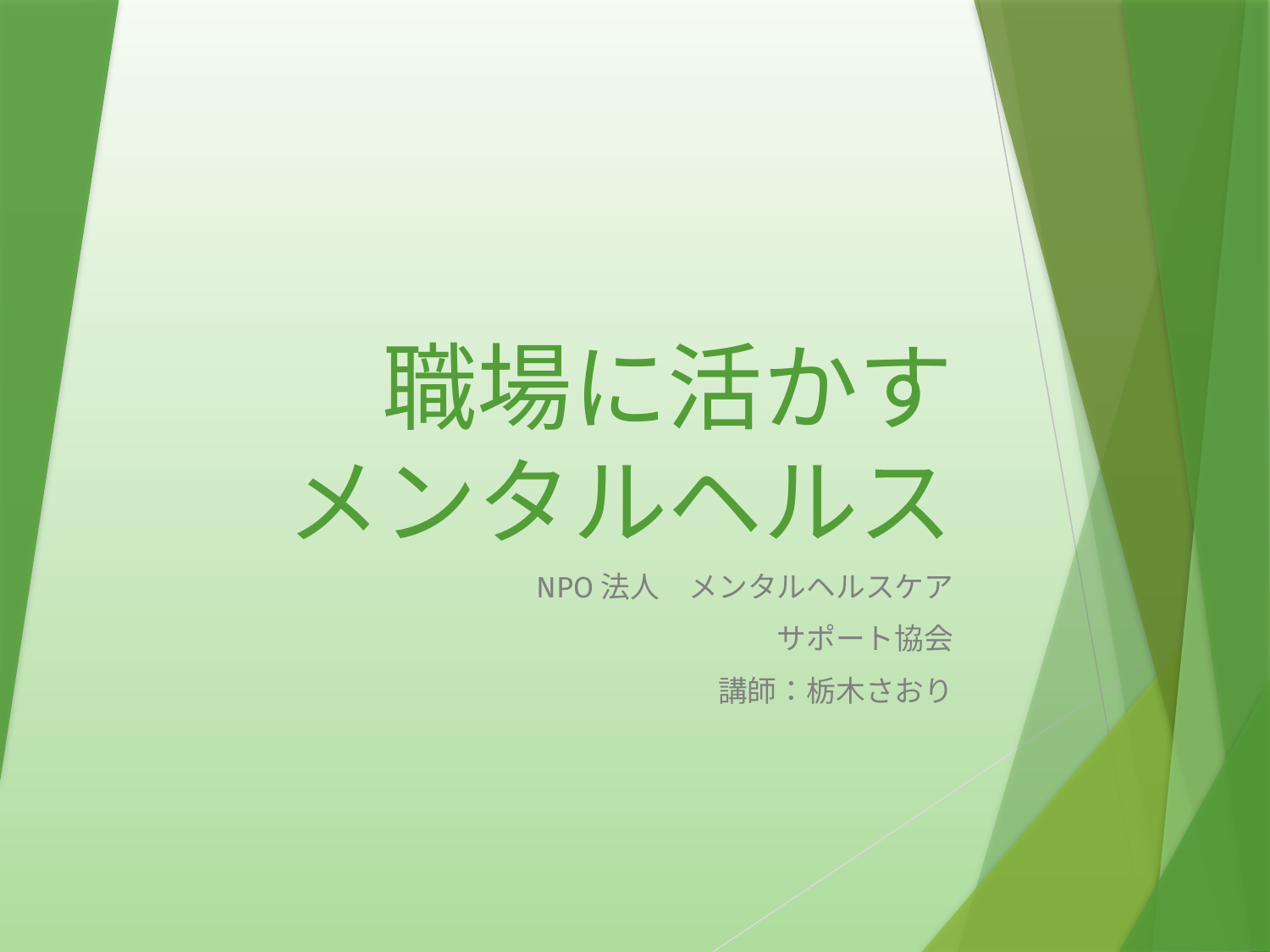

# 職場に活かす メンタルヘルス
NPO法人　メンタルヘルスケア
サポート協会
講師：栃木さおり